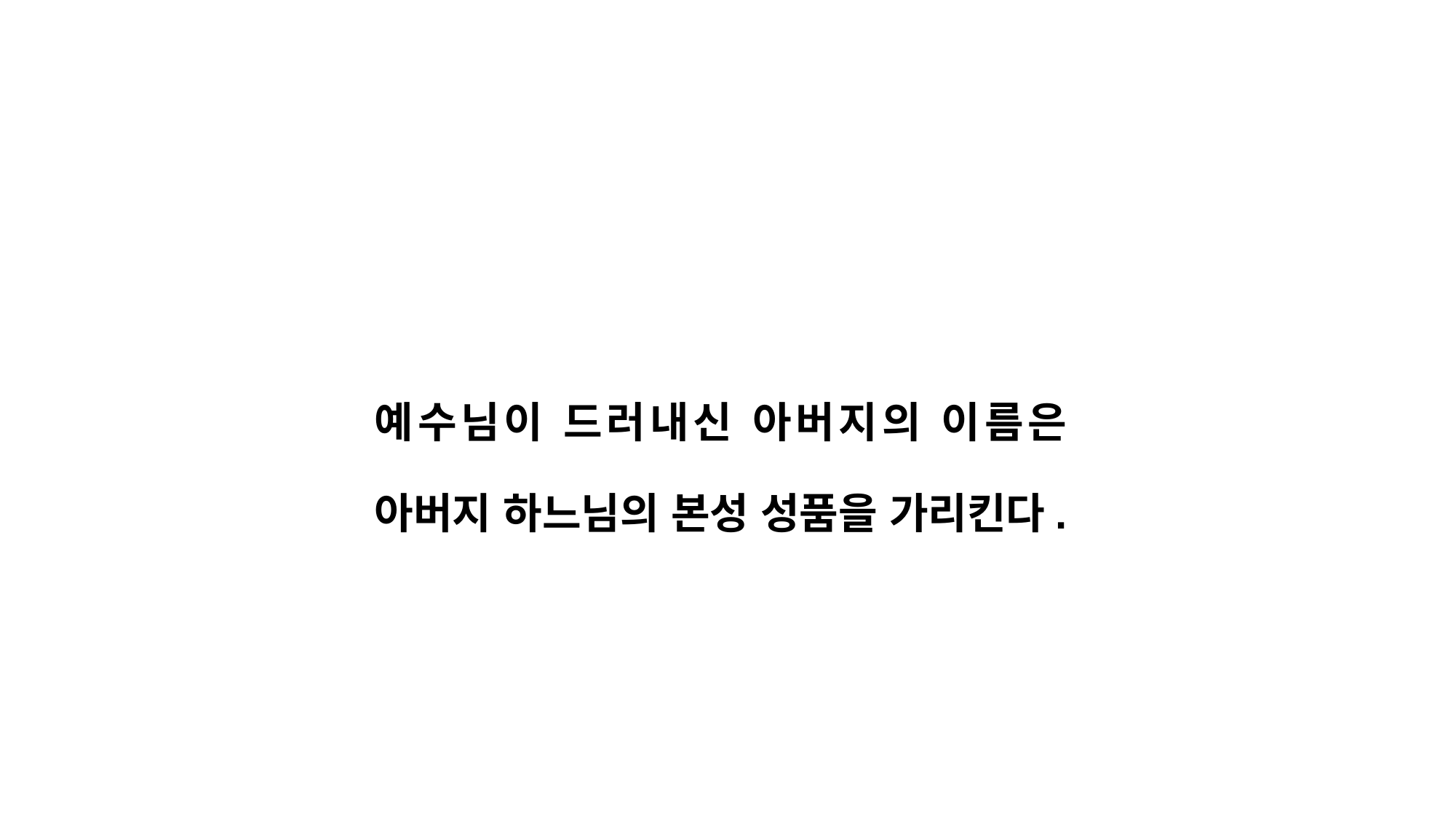

예수님이 드러내신 아버지의 이름은 아버지 하느님의 본성 성품을 가리킨다.